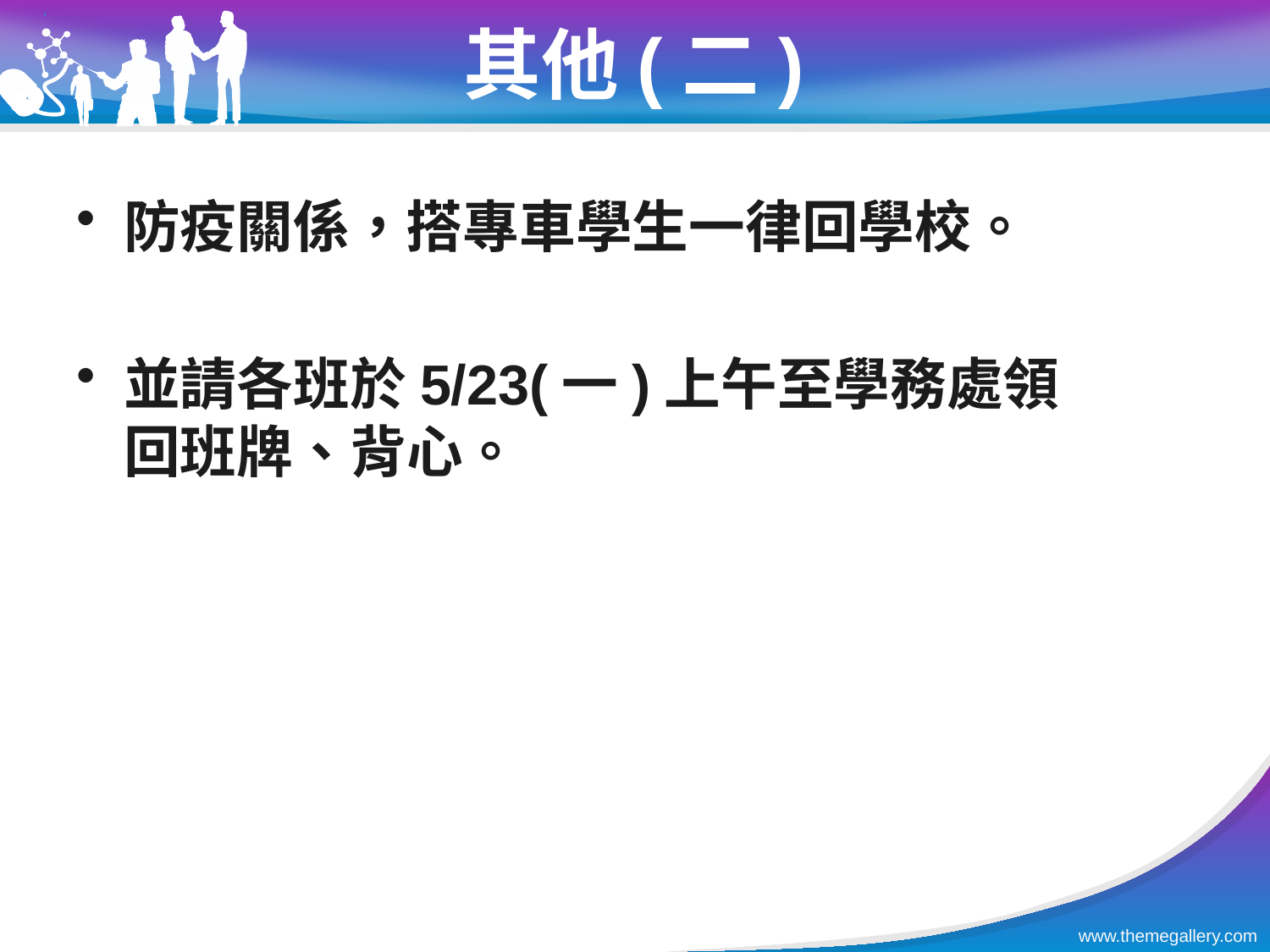

# 其他(二)
防疫關係，搭專車學生一律回學校。

並請各班於5/23(一)上午至學務處領回班牌、背心。